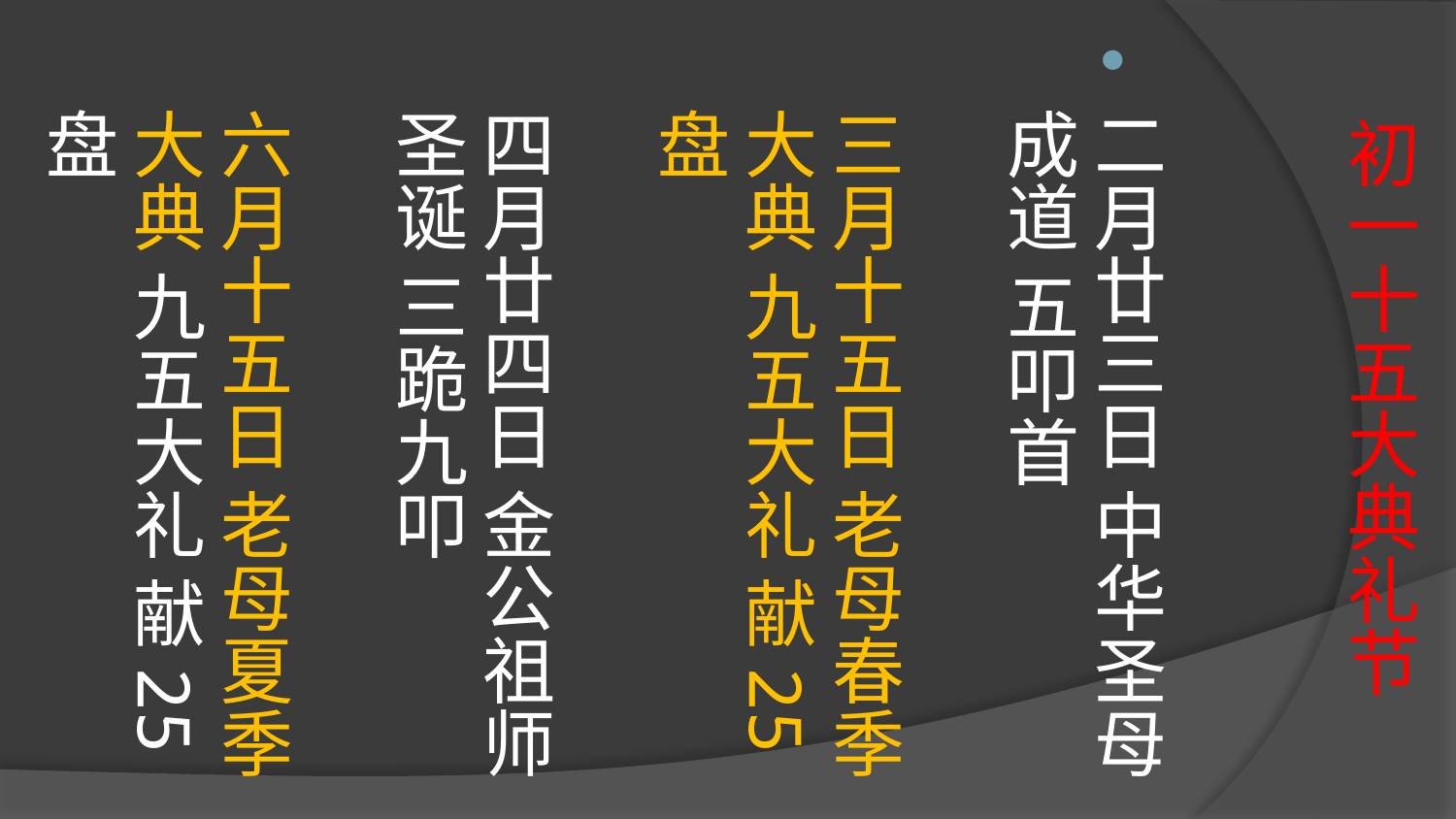

# 初一十五大典礼节
二月廿三日 中华圣母成道 五叩首
   
三月十五日 老母春季大典 九五大礼 献25盘
四月廿四日 金公祖师圣诞 三跪九叩
六月十五日 老母夏季大典 九五大礼 献25盘